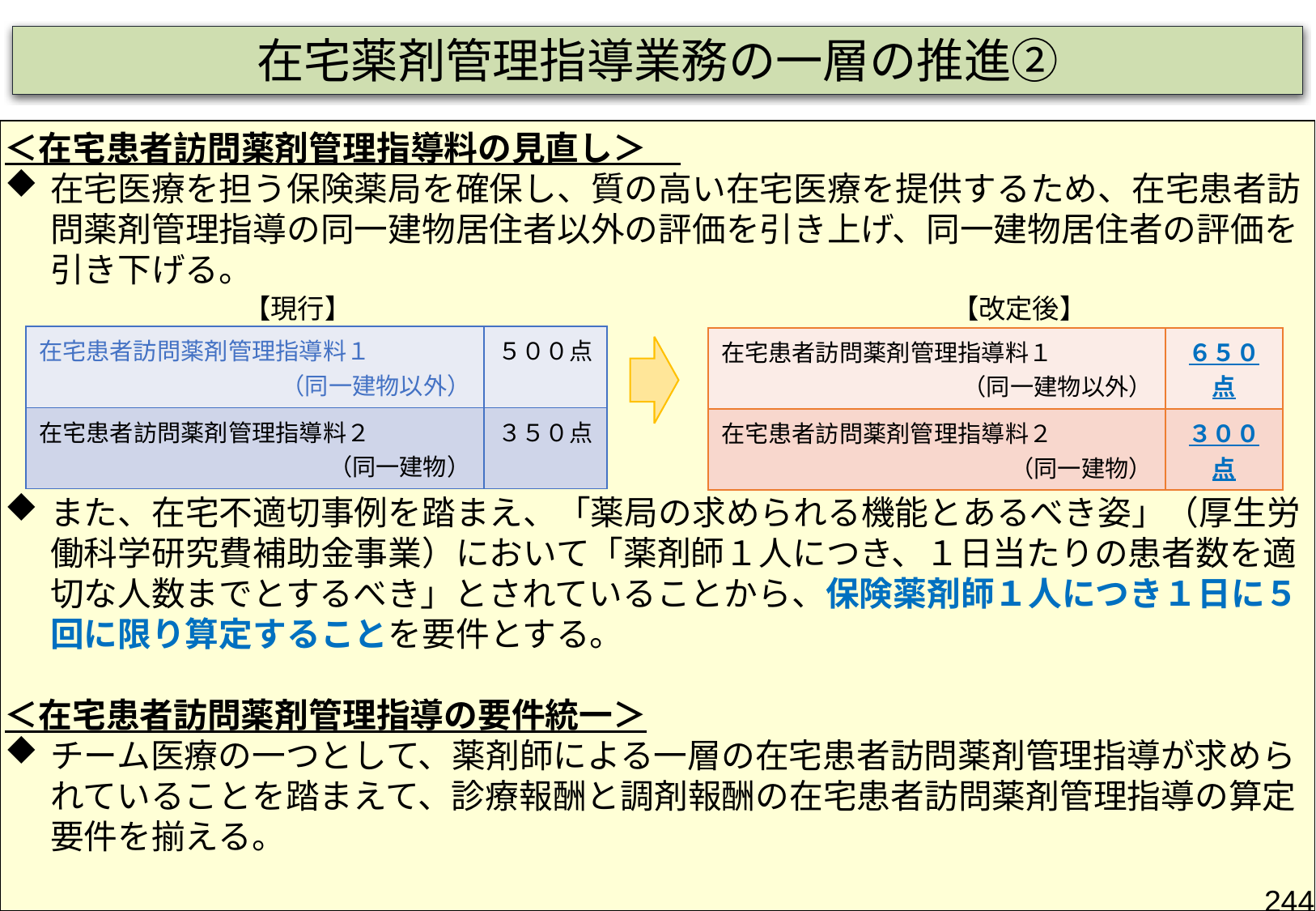

# 在宅薬剤管理指導業務の一層の推進②
＜在宅患者訪問薬剤管理指導料の見直し＞
在宅医療を担う保険薬局を確保し、質の高い在宅医療を提供するため、在宅患者訪問薬剤管理指導の同一建物居住者以外の評価を引き上げ、同一建物居住者の評価を引き下げる。

また、在宅不適切事例を踏まえ、「薬局の求められる機能とあるべき姿」（厚生労働科学研究費補助金事業）において「薬剤師１人につき、１日当たりの患者数を適切な人数までとするべき」とされていることから、保険薬剤師１人につき１日に５回に限り算定することを要件とする。

＜在宅患者訪問薬剤管理指導の要件統一＞
チーム医療の一つとして、薬剤師による一層の在宅患者訪問薬剤管理指導が求められていることを踏まえて、診療報酬と調剤報酬の在宅患者訪問薬剤管理指導の算定要件を揃える。

【現行】
【改定後】
| 在宅患者訪問薬剤管理指導料１ （同一建物以外） | ５００点 |
| --- | --- |
| 在宅患者訪問薬剤管理指導料２ （同一建物） | ３５０点 |
| 在宅患者訪問薬剤管理指導料１ （同一建物以外） | ６５０点 |
| --- | --- |
| 在宅患者訪問薬剤管理指導料２ （同一建物） | ３００点 |

244